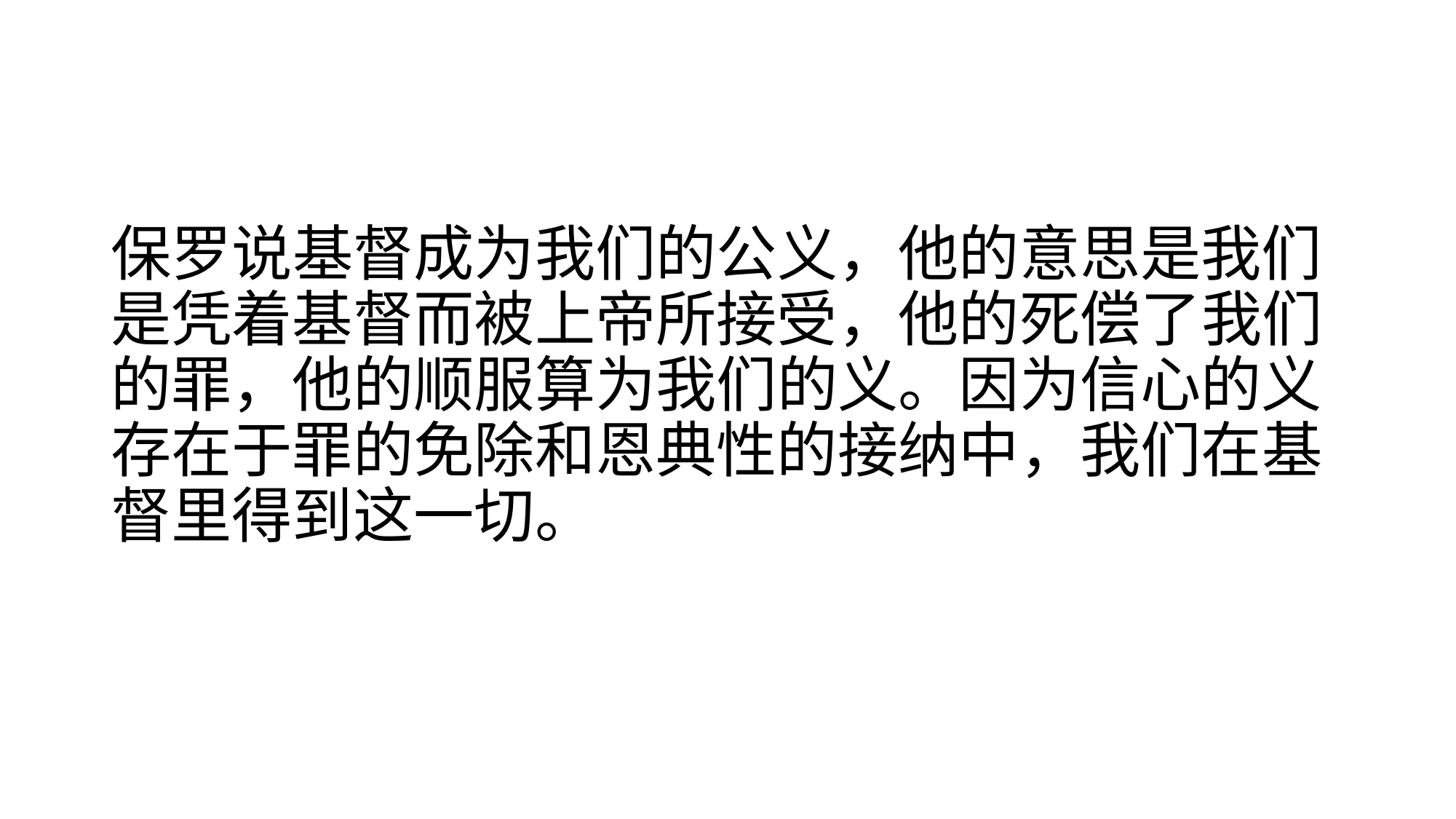

#
保罗说基督成为我们的公义，他的意思是我们是凭着基督而被上帝所接受，他的死偿了我们的罪，他的顺服算为我们的义。因为信心的义存在于罪的免除和恩典性的接纳中，我们在基督里得到这一切。